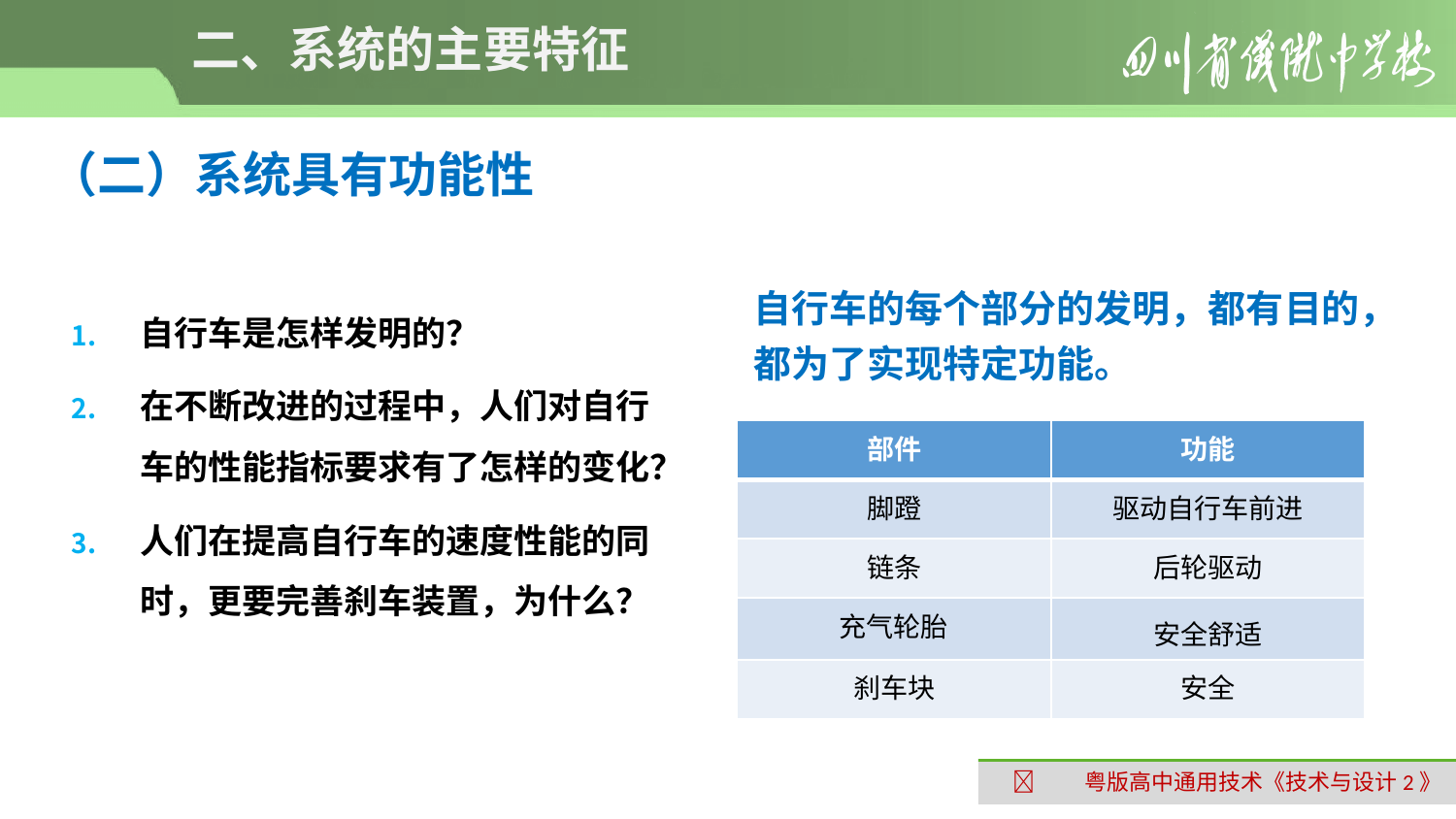

# 二、系统的主要特征
（二）系统具有功能性
自行车的每个部分的发明，都有目的，都为了实现特定功能。
自行车是怎样发明的？
在不断改进的过程中，人们对自行车的性能指标要求有了怎样的变化？
人们在提高自行车的速度性能的同时，更要完善刹车装置，为什么？

| 部件 | 功能 |
| --- | --- |
| 脚蹬 | 驱动自行车前进 |
| 链条 | 后轮驱动 |
| 充气轮胎 | 安全舒适 |
| 刹车块 | 安全 |